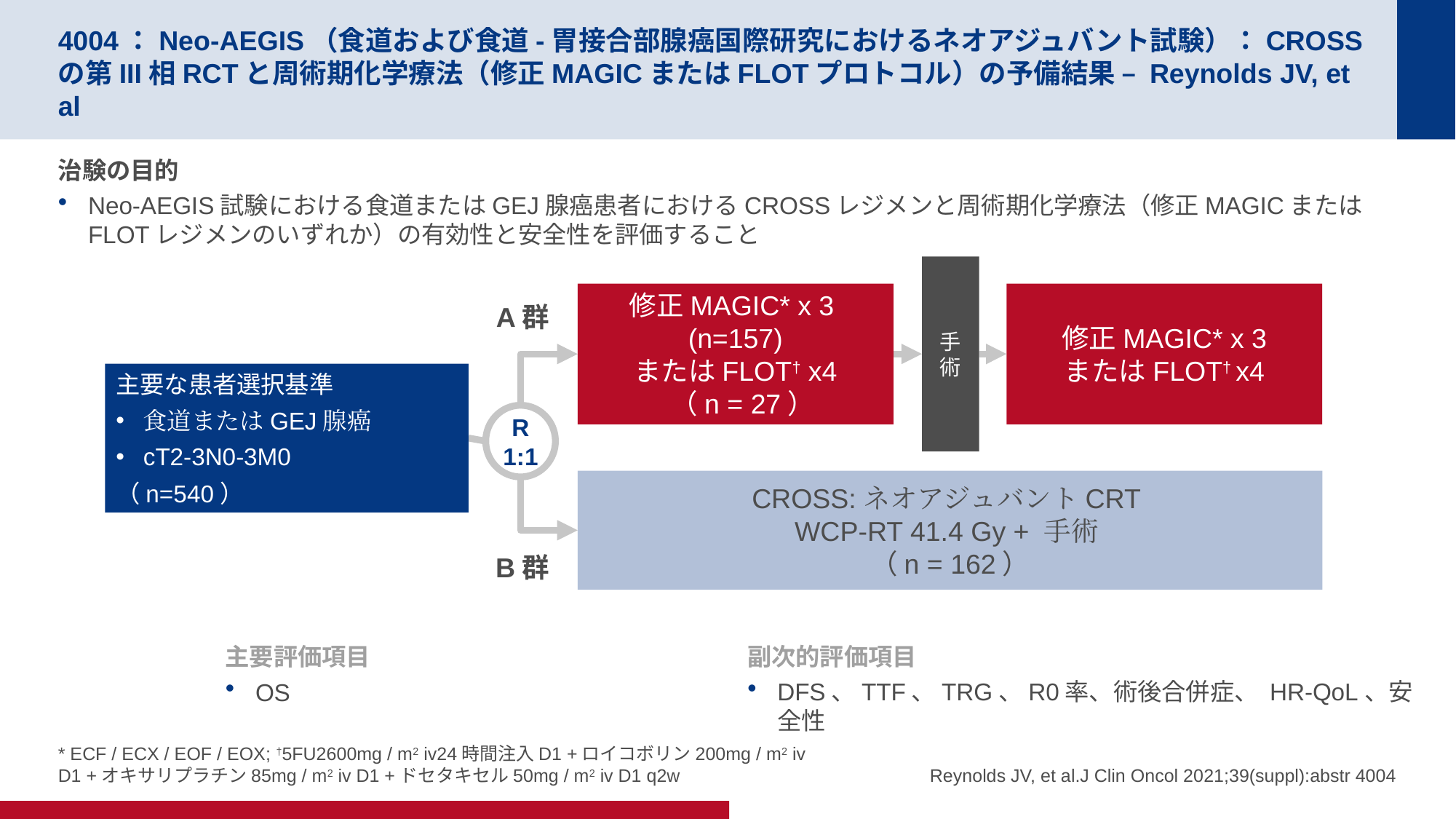

# 4004：Neo-AEGIS（食道および食道-胃接合部腺癌国際研究におけるネオアジュバント試験）：CROSSの第III相RCTと周術期化学療法（修正MAGICまたはFLOTプロトコル）の予備結果 – Reynolds JV, et al
治験の目的
Neo-AEGIS試験における食道またはGEJ腺癌患者におけるCROSSレジメンと周術期化学療法（修正MAGICまたはFLOTレジメンのいずれか）の有効性と安全性を評価すること
手術
修正MAGIC* x 3
(n=157)
またはFLOT† x4
 （n = 27）
修正MAGIC* x 3
またはFLOT† x4
A群
主要な患者選択基準
食道またはGEJ腺癌
cT2-3N0-3M0
（n=540）
R
1:1
CROSS:ネオアジュバントCRT
WCP-RT 41.4 Gy + 手術
（n = 162）
B群
主要評価項目
OS
副次的評価項目
DFS、TTF、TRG、R0率、術後合併症、 HR-QoL、安全性
* ECF / ECX / EOF / EOX; †5FU2600mg / m2 iv24時間注入D1 +ロイコボリン200mg / m2 iv D1 +オキサリプラチン85mg / m2 iv D1 +ドセタキセル50mg / m2 iv D1 q2w
Reynolds JV, et al.J Clin Oncol 2021;39(suppl):abstr 4004